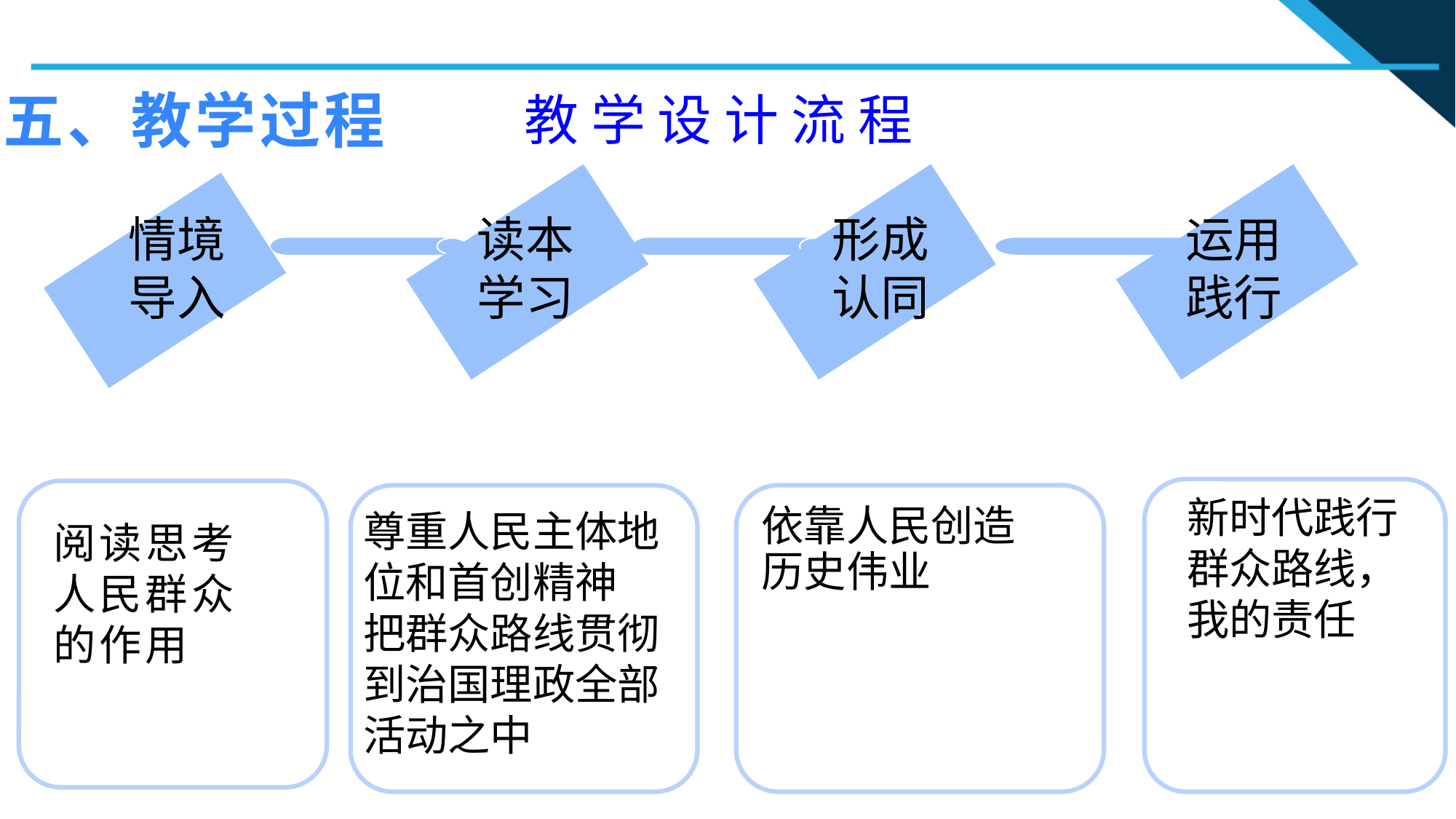

五、教学过程
教 学 设 计 流 程
情境导入
读本学习
形成认同
运用践行

新时代践行群众路线，我的责任

尊重人民主体地位和首创精神
把群众路线贯彻到治国理政全部活动之中
依靠人民创造历史伟业
阅读思考人民群众的作用